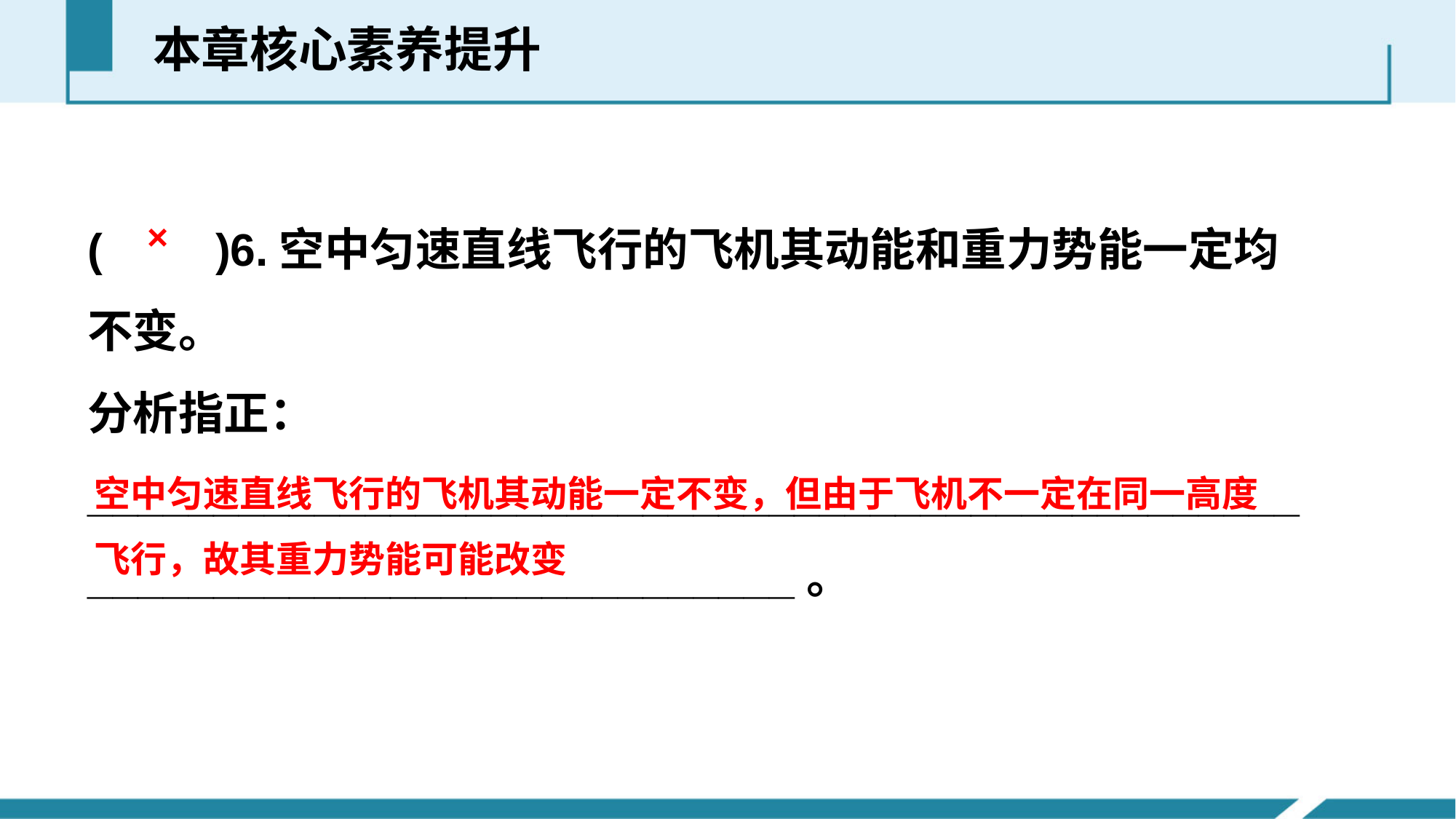

本章核心素养提升
(　　)6.空中匀速直线飞行的飞机其动能和重力势能一定均不变。
分析指正：____________________________________________________________________________。
×
空中匀速直线飞行的飞机其动能一定不变，但由于飞机不一定在同一高度飞行，故其重力势能可能改变